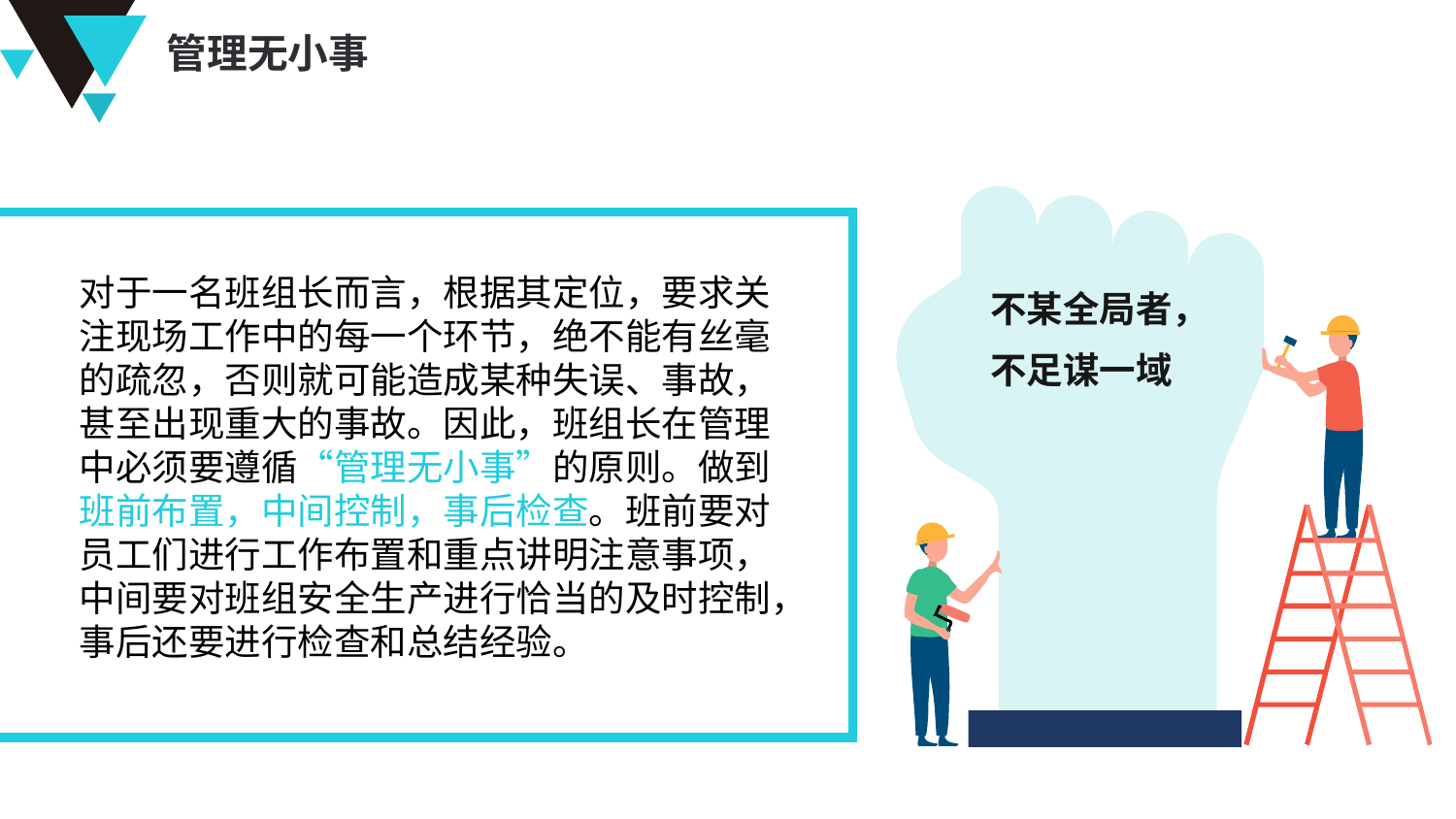

管理无小事

对于一名班组长而言，根据其定位，要求关注现场工作中的每一个环节，绝不能有丝毫的疏忽，否则就可能造成某种失误、事故，甚至出现重大的事故。因此，班组长在管理中必须要遵循“管理无小事”的原则。做到班前布置，中间控制，事后检查。班前要对员工们进行工作布置和重点讲明注意事项，中间要对班组安全生产进行恰当的及时控制，事后还要进行检查和总结经验。
不某全局者，
不足谋一域